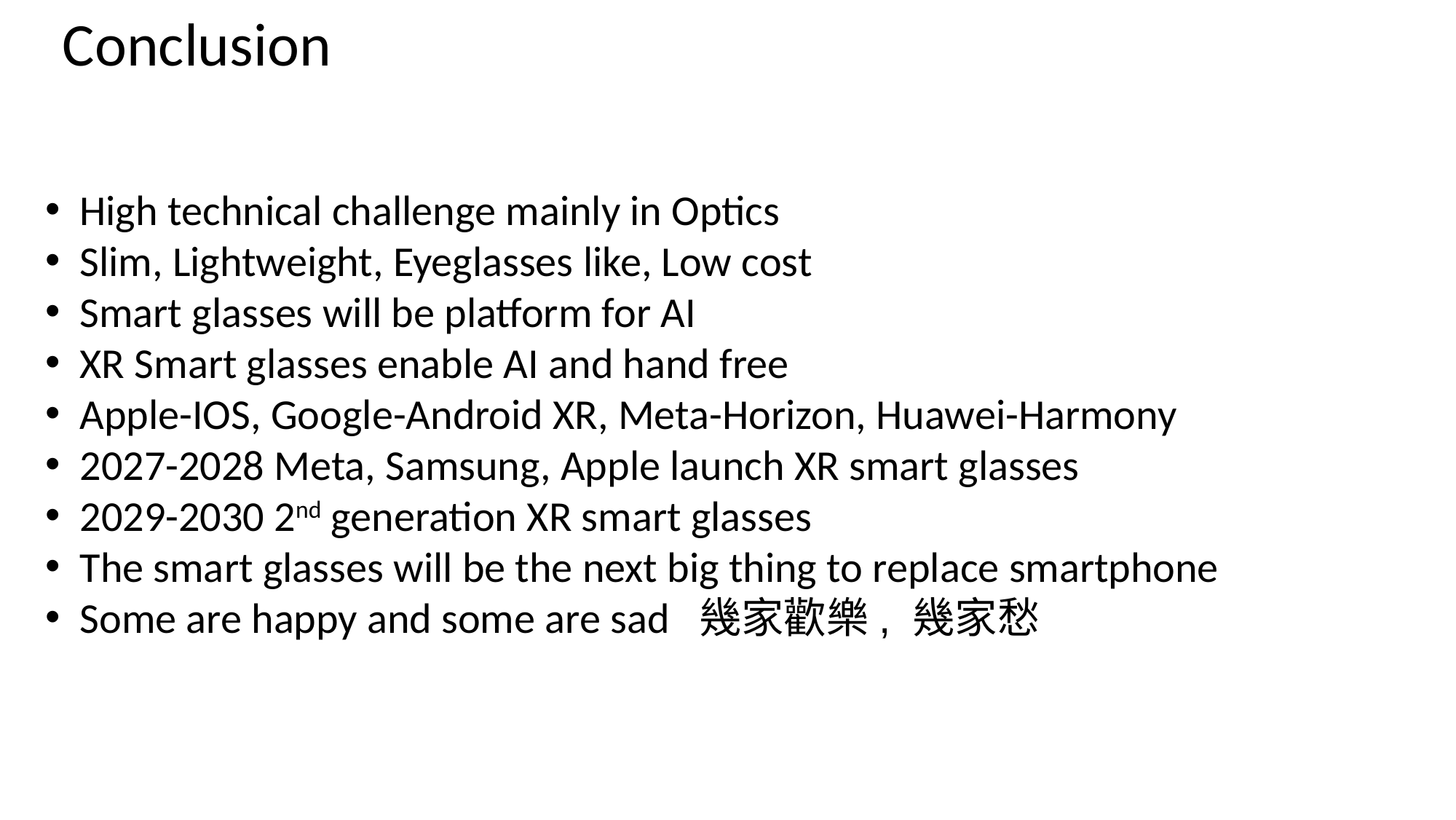

Conclusion
High technical challenge mainly in Optics
Slim, Lightweight, Eyeglasses like, Low cost
Smart glasses will be platform for AI
XR Smart glasses enable AI and hand free
Apple-IOS, Google-Android XR, Meta-Horizon, Huawei-Harmony
2027-2028 Meta, Samsung, Apple launch XR smart glasses
2029-2030 2nd generation XR smart glasses
The smart glasses will be the next big thing to replace smartphone
Some are happy and some are sad  幾家歡樂, 幾家愁